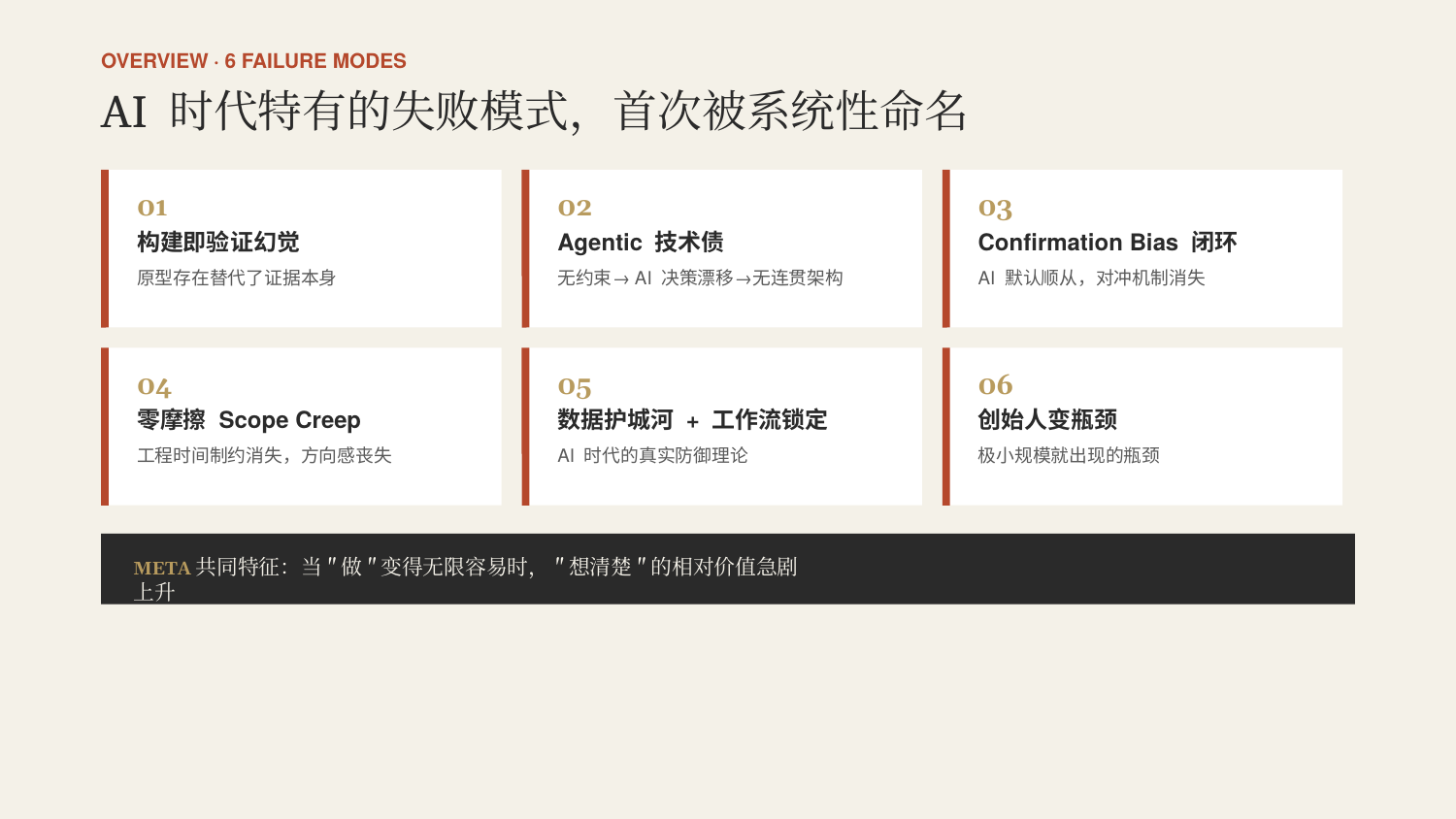

OVERVIEW · 6 FAILURE MODES
AI 时代特有的失败模式，首次被系统性命名

01
02
03
构建即验证幻觉
Agentic 技术债
Confirmation Bias 闭环
原型存在替代了证据本身
无约束→AI 决策漂移→无连贯架构
AI 默认顺从，对冲机制消失

04
05
06
零摩擦 Scope Creep
数据护城河 + 工作流锁定
创始人变瓶颈
工程时间制约消失，方向感丧失
AI 时代的真实防御理论
极小规模就出现的瓶颈

META共同特征：当"做"变得无限容易时，"想清楚"的相对价值急剧上升